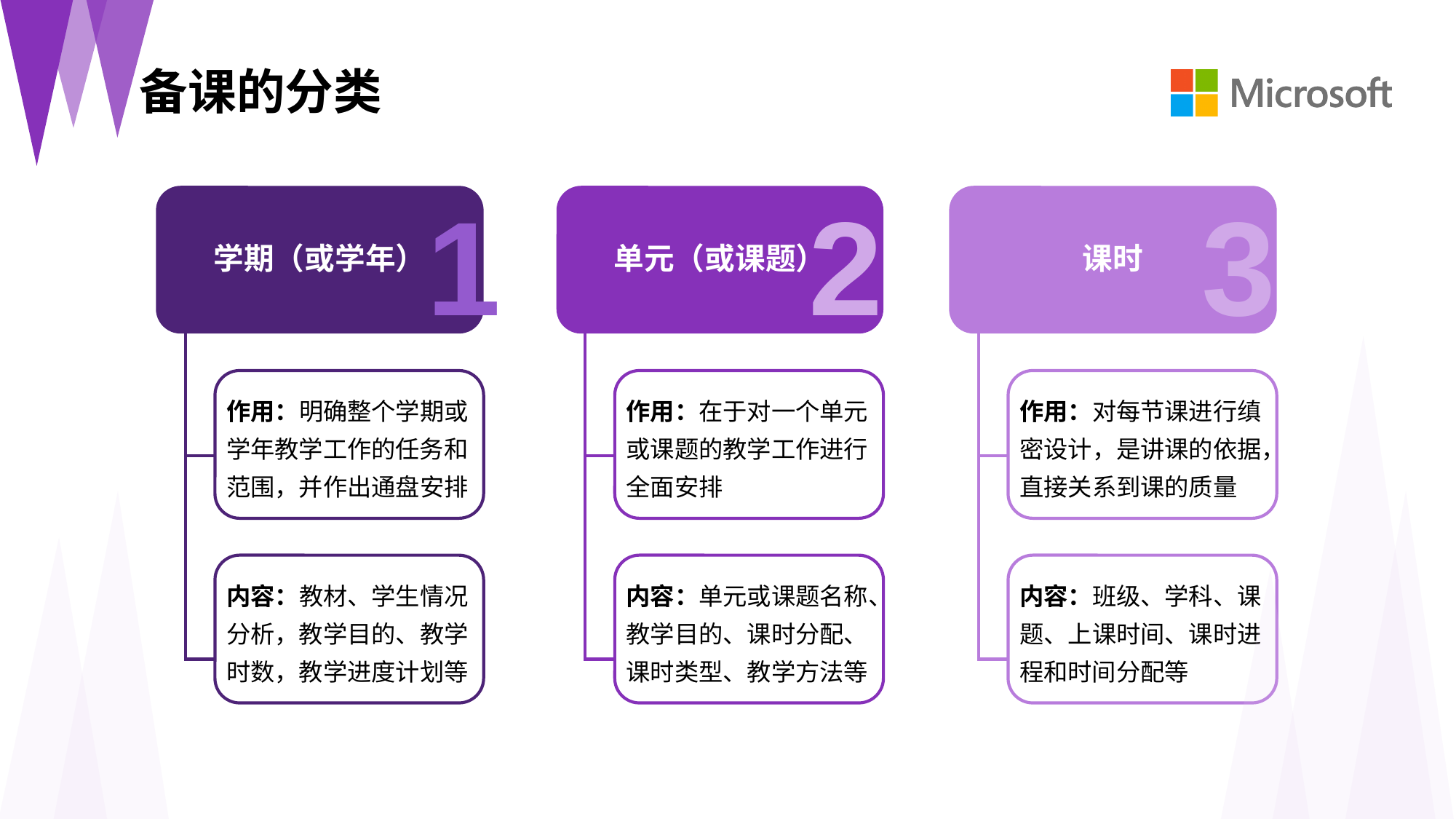

备课的分类
1
2
3
学期（或学年）
单元（或课题）
课时

作用：明确整个学期或学年教学工作的任务和范围，并作出通盘安排
作用：在于对一个单元或课题的教学工作进行全面安排
作用：对每节课进行缜密设计，是讲课的依据，直接关系到课的质量

内容：教材、学生情况分析，教学目的、教学时数，教学进度计划等
内容：单元或课题名称、教学目的、课时分配、课时类型、教学方法等

内容：班级、学科、课题、上课时间、课时进程和时间分配等